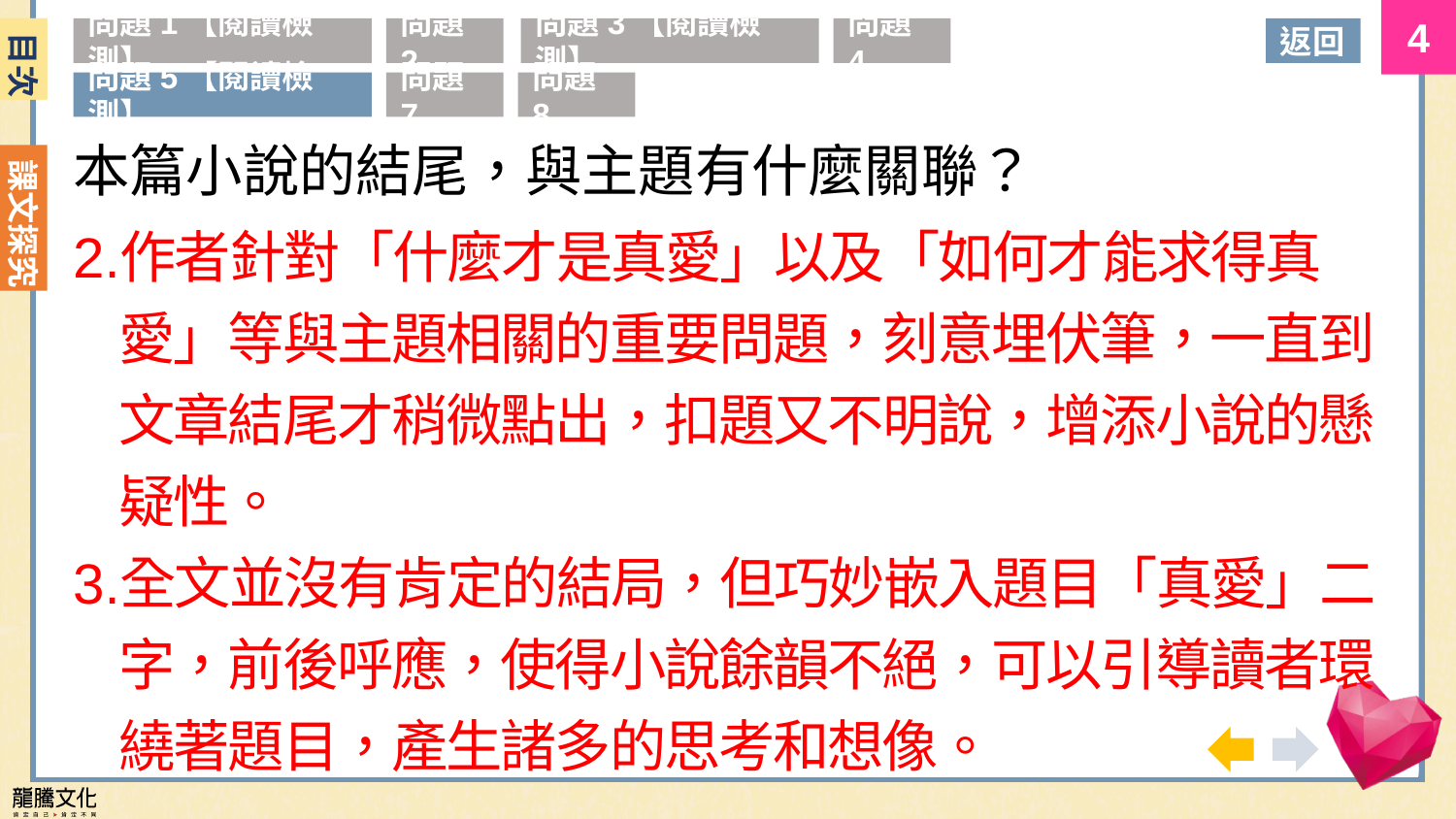

目次
問題1【閱讀檢測】
問題2
問題3【閱讀檢測】
問題4
返回
問題5【閱讀檢測】
問題7
問題8
本篇小說的結尾，與主題有什麼關聯？
作者針對「什麼才是真愛」以及「如何才能求得真愛」等與主題相關的重要問題，刻意埋伏筆，一直到文章結尾才稍微點出，扣題又不明說，增添小說的懸疑性。
全文並沒有肯定的結局，但巧妙嵌入題目「真愛」二字，前後呼應，使得小說餘韻不絕，可以引導讀者環繞著題目，產生諸多的思考和想像。